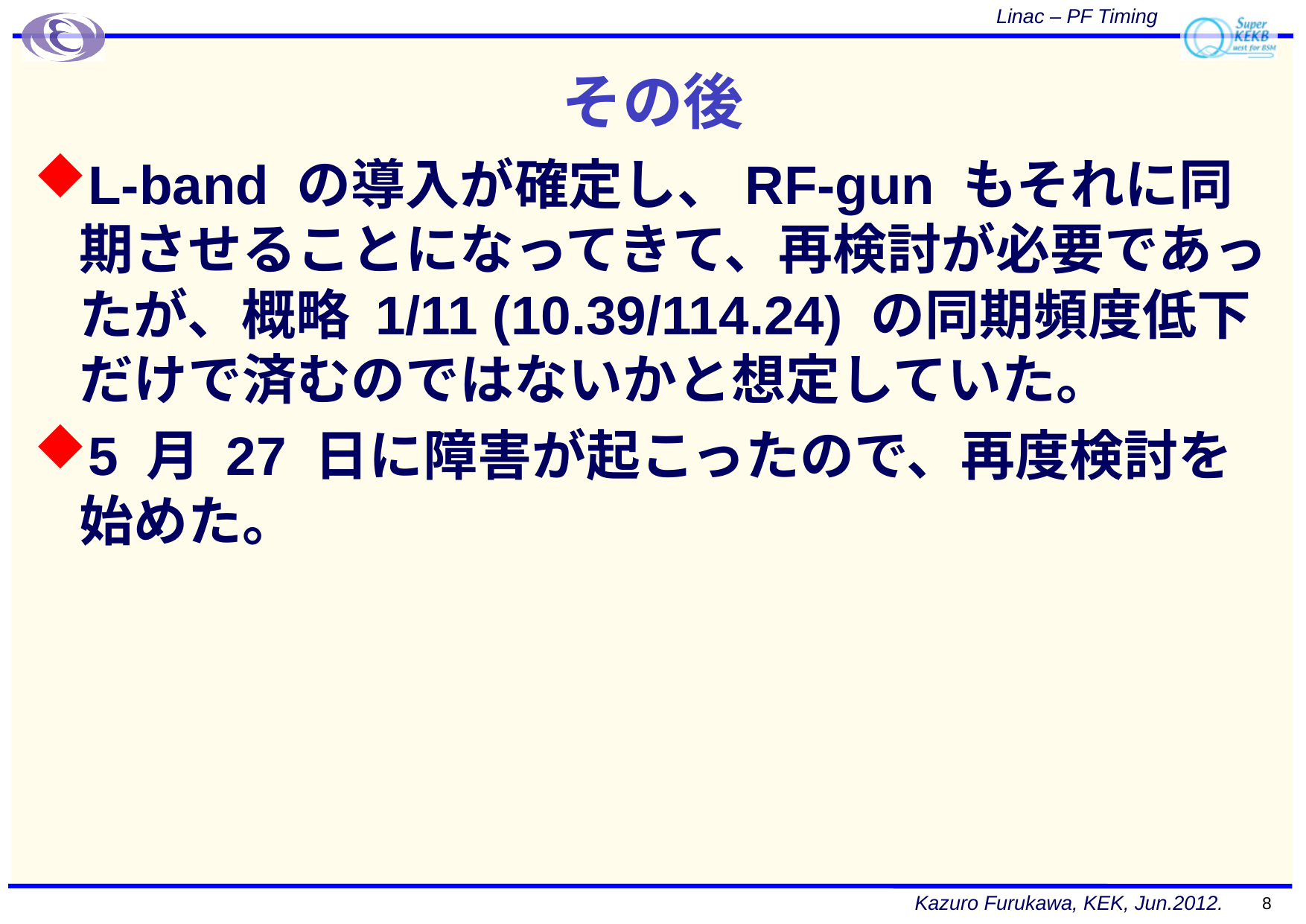

# その後
L-band の導入が確定し、RF-gun もそれに同期させることになってきて、再検討が必要であったが、概略 1/11 (10.39/114.24) の同期頻度低下だけで済むのではないかと想定していた。
5 月 27 日に障害が起こったので、再度検討を始めた。

8